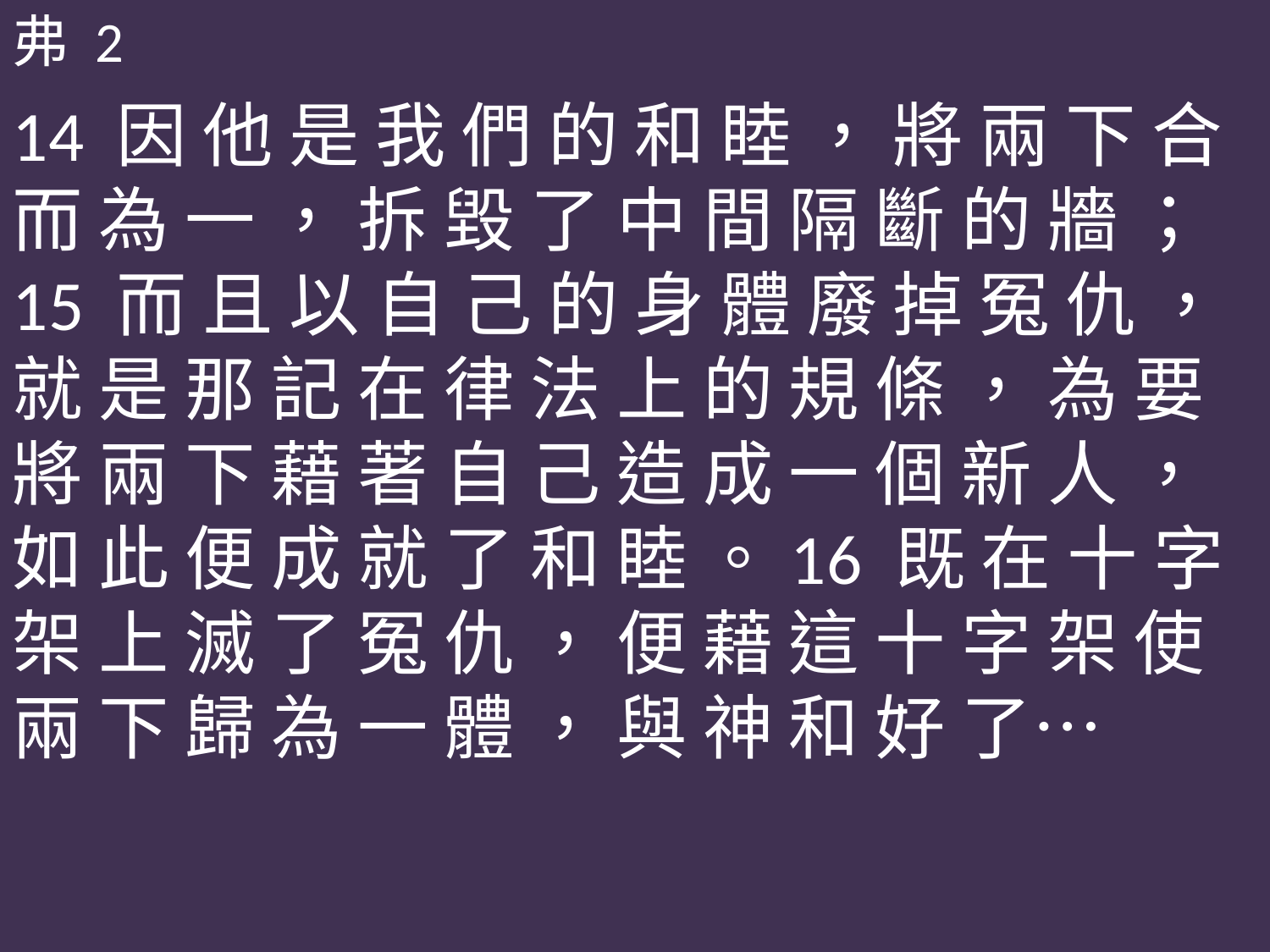

弗 2
14 因 他 是 我 們 的 和 睦 ， 將 兩 下 合 而 為 一 ， 拆 毀 了 中 間 隔 斷 的 牆 ；15 而 且 以 自 己 的 身 體 廢 掉 冤 仇 ， 就 是 那 記 在 律 法 上 的 規 條 ， 為 要 將 兩 下 藉 著 自 己 造 成 一 個 新 人 ， 如 此 便 成 就 了 和 睦 。16 既 在 十 字 架 上 滅 了 冤 仇 ， 便 藉 這 十 字 架 使 兩 下 歸 為 一 體 ， 與 神 和 好 了…